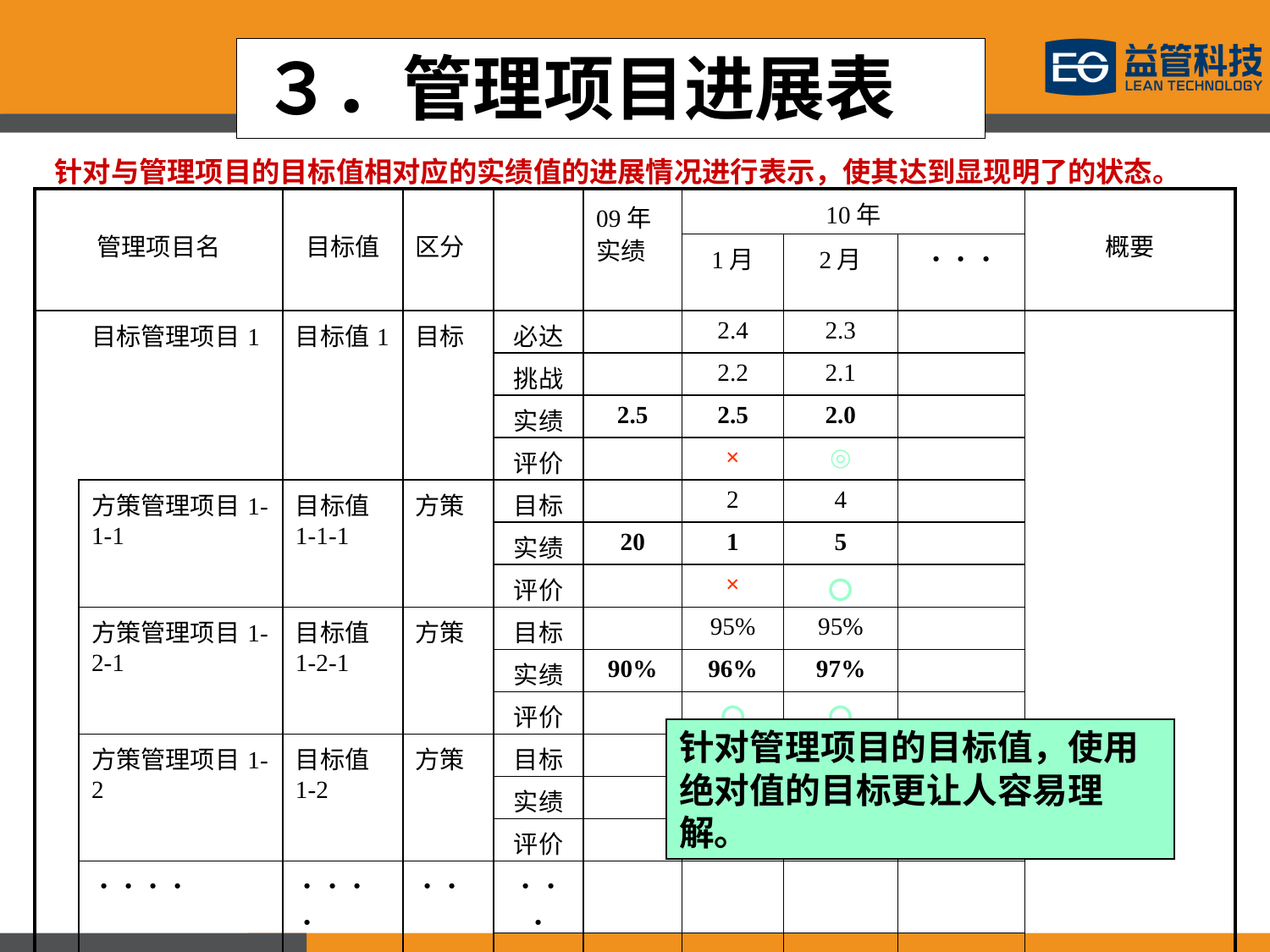

# ３．管理项目进展表
针对与管理项目的目标值相对应的实绩值的进展情况进行表示，使其达到显现明了的状态。
| 管理项目名 |  | 目标值 | 区分 |  | 09年 | 10年 |  |  | 概要 |
| --- | --- | --- | --- | --- | --- | --- | --- | --- | --- |
|  |  |  |  |  | 实绩 | 1月 | 2月 | ・・・ |  |
|  | 目标管理项目1 | 目标值1 | 目标 | 必达 |  | 2.4 | 2.3 |  |  |
|  |  |  |  | 挑战 |  | 2.2 | 2.1 |  |  |
|  |  |  |  | 实绩 | 2.5 | 2.5 | 2.0 |  |  |
|  |  |  |  | 评价 |  | × | ◎ |  |  |
|  | 方策管理项目1-1-1 | 目标值1-1-1 | 方策 | 目标 |  | 2 | 4 |  |  |
|  |  |  |  | 实绩 | 20 | 1 | 5 |  |  |
|  |  |  |  | 评价 |  | × | 〇 |  |  |
|  | 方策管理项目1-2-1 | 目标值1-2-1 | 方策 | 目标 |  | 95% | 95% |  |  |
|  |  |  |  | 实绩 | 90% | 96% | 97% |  |  |
|  |  |  |  | 评价 |  | 〇 | 〇 |  |  |
|  | 方策管理项目1-2 | 目标值1-2 | 方策 | 目标 |  |  |  |  |  |
|  |  |  |  | 实绩 |  |  |  |  |  |
|  |  |  |  | 评价 |  |  |  |  |  |
|  | ・・・・ | ・・・・ | ・・ | ・・・ |  |  |  |  |  |
|  |  |  |  |  |  |  |  |  |  |
针对管理项目的目标值，使用绝对值的目标更让人容易理解。